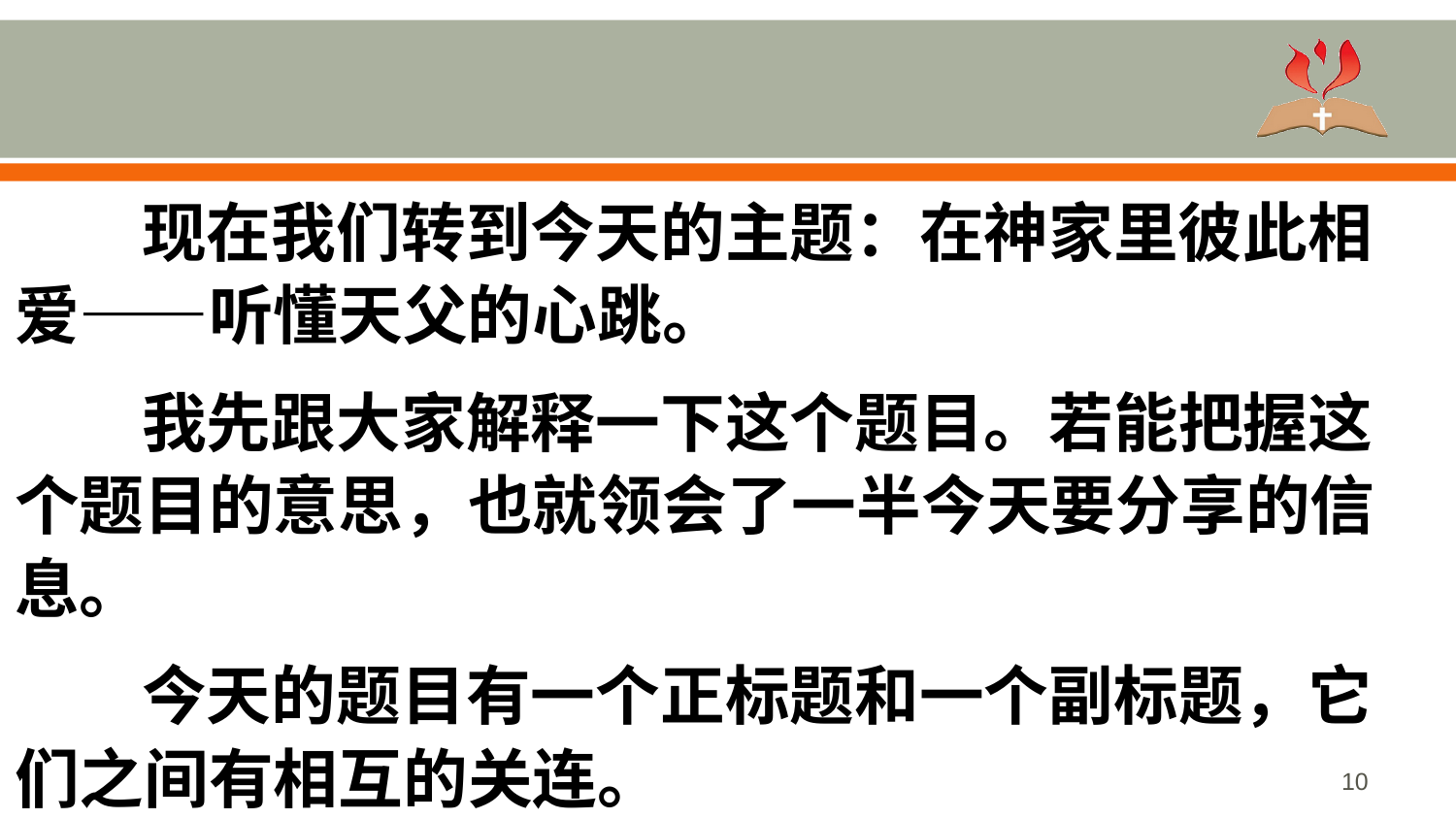

现在我们转到今天的主题：在神家里彼此相爱——听懂天父的心跳。
我先跟大家解释一下这个题目。若能把握这个题目的意思，也就领会了一半今天要分享的信息。
今天的题目有一个正标题和一个副标题，它们之间有相互的关连。

10